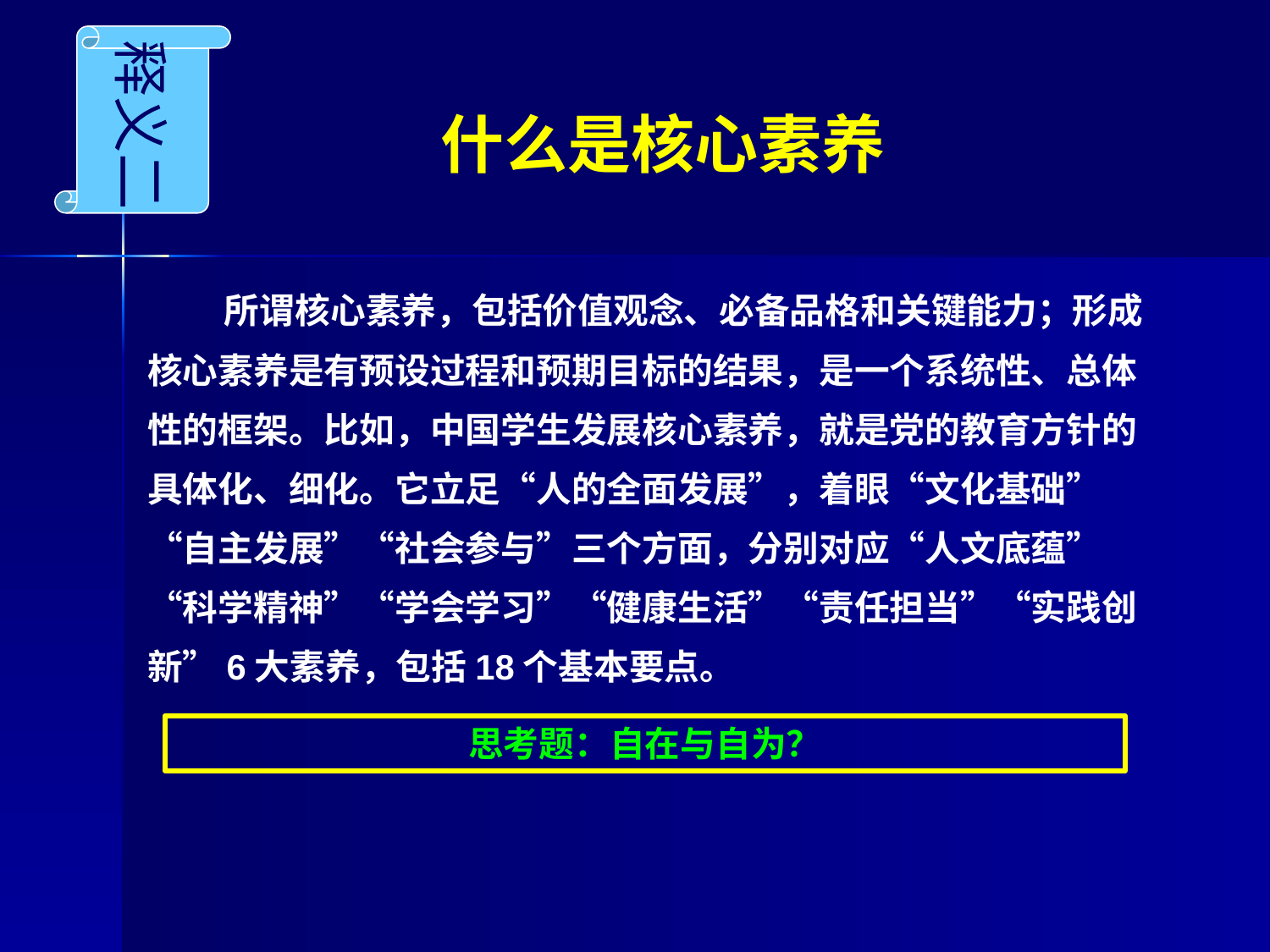

释义二
# 什么是核心素养
       所谓核心素养，包括价值观念、必备品格和关键能力；形成核心素养是有预设过程和预期目标的结果，是一个系统性、总体性的框架。比如，中国学生发展核心素养，就是党的教育方针的具体化、细化。它立足“人的全面发展”，着眼“文化基础”“自主发展”“社会参与”三个方面，分别对应“人文底蕴”“科学精神”“学会学习”“健康生活”“责任担当”“实践创新”6大素养，包括18个基本要点。

思考题：自在与自为？